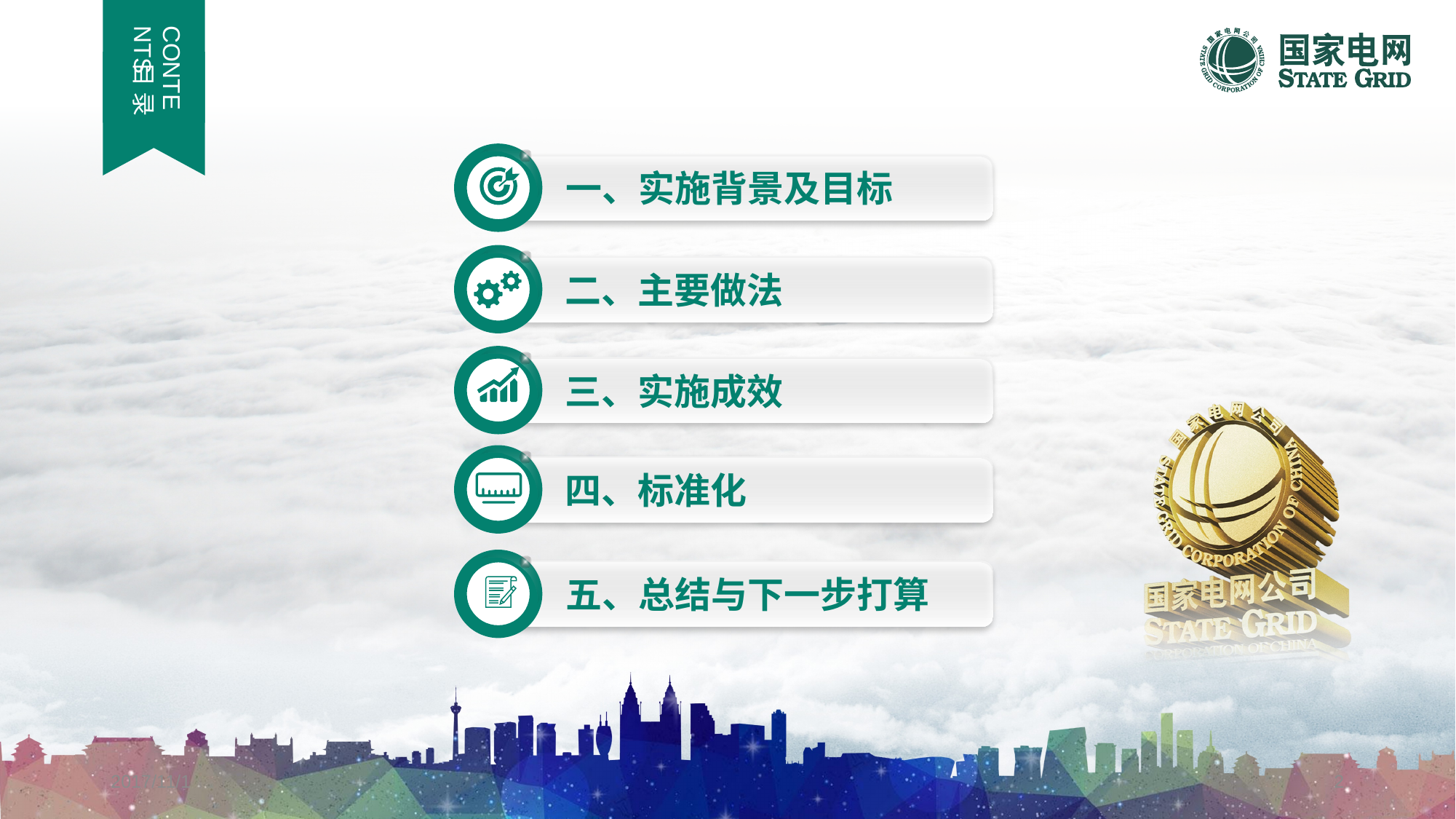

CONTENTS

目 录

一、实施背景及目标

二、主要做法

三、实施成效

四、标准化

五、总结与下一步打算